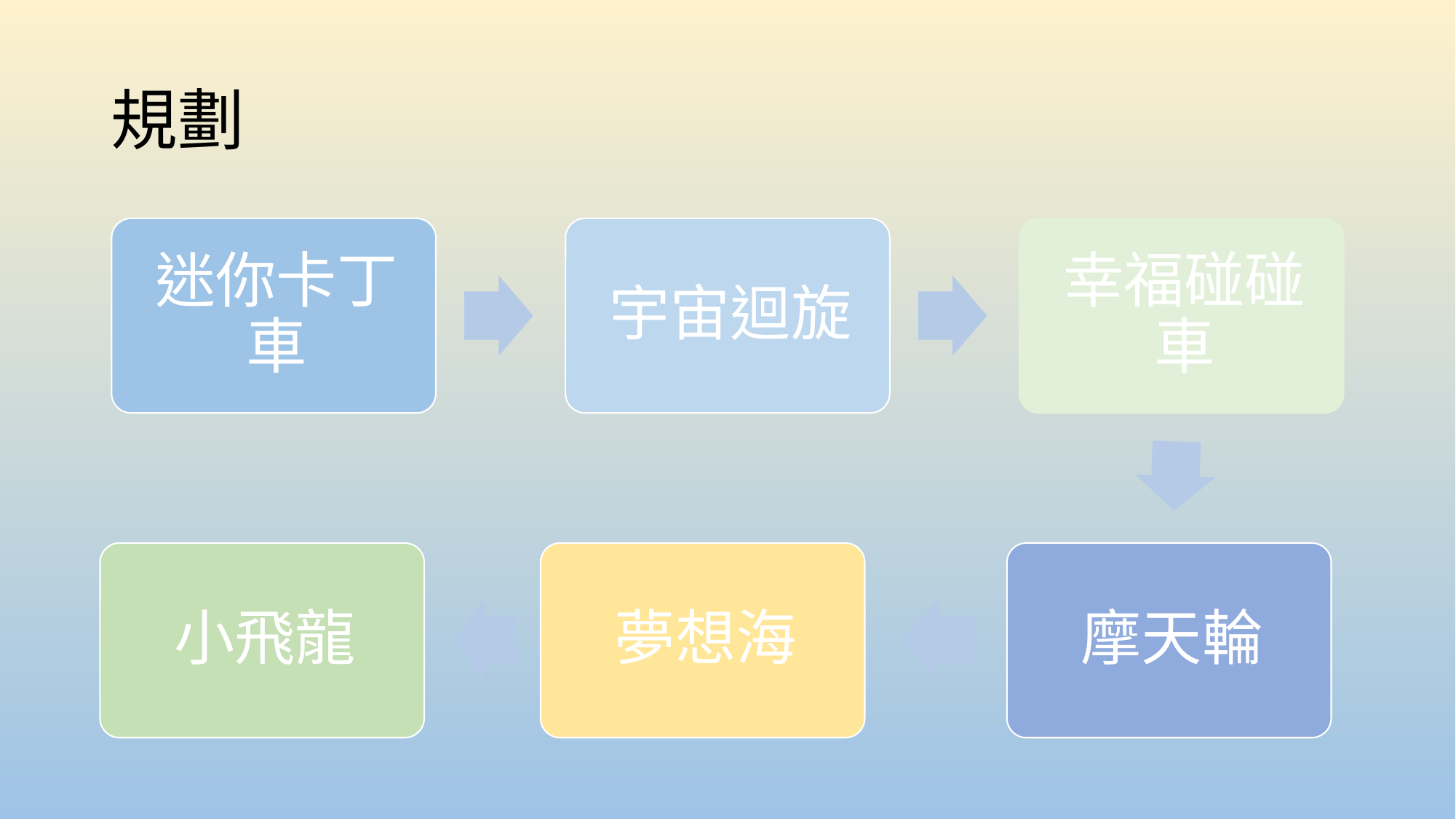

# 規劃
迷你卡丁車

宇宙迴旋

幸福碰碰車

摩天輪

夢想海

小飛龍